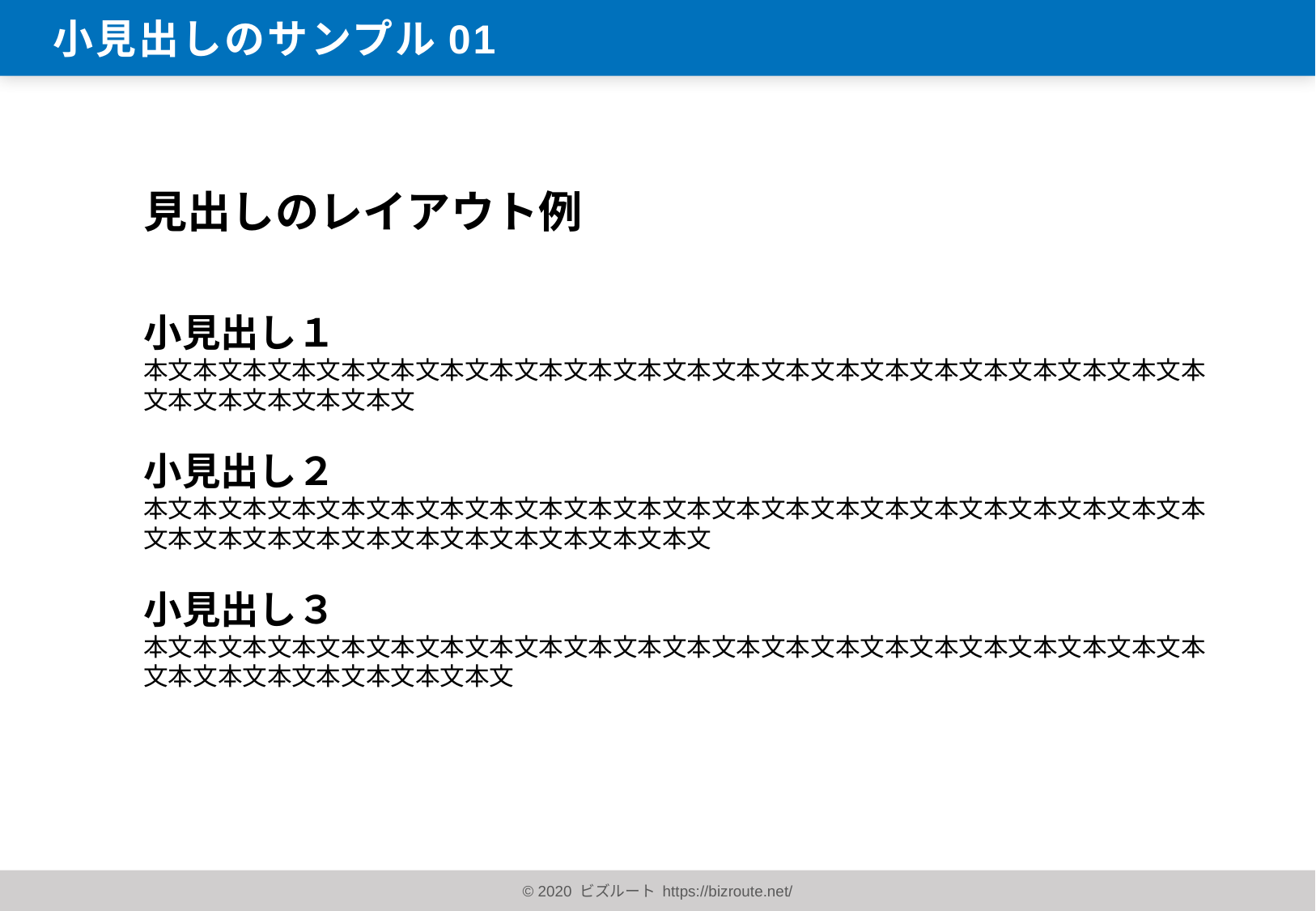

小見出しのサンプル01
見出しのレイアウト例
小見出し１
本文本文本文本文本文本文本文本文本文本文本文本文本文本文本文本文本文本文本文本文本文本文本文本文本文本文本文
小見出し２
本文本文本文本文本文本文本文本文本文本文本文本文本文本文本文本文本文本文本文本文本文本文本文本文本文本文本文本文本文本文本文本文本文
小見出し３
本文本文本文本文本文本文本文本文本文本文本文本文本文本文本文本文本文本文本文本文本文本文本文本文本文本文本文本文本文

© 2020 ビズルート https://bizroute.net/